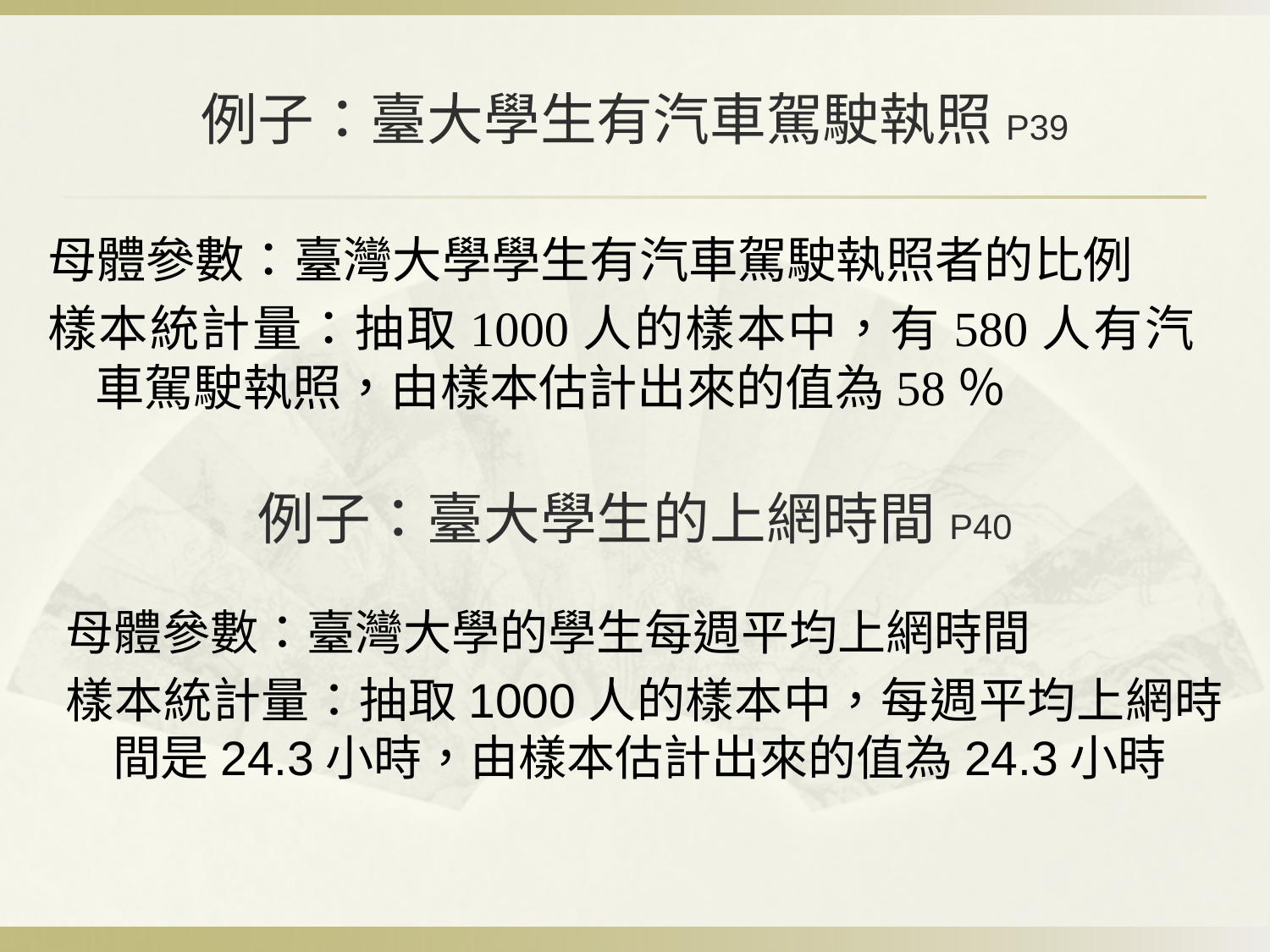

# 例子：臺大學生有汽車駕駛執照P39
母體參數：臺灣大學學生有汽車駕駛執照者的比例
樣本統計量：抽取1000人的樣本中，有580人有汽車駕駛執照，由樣本估計出來的值為58％
例子：臺大學生的上網時間P40
母體參數：臺灣大學的學生每週平均上網時間
樣本統計量：抽取1000人的樣本中，每週平均上網時間是24.3小時，由樣本估計出來的值為24.3小時